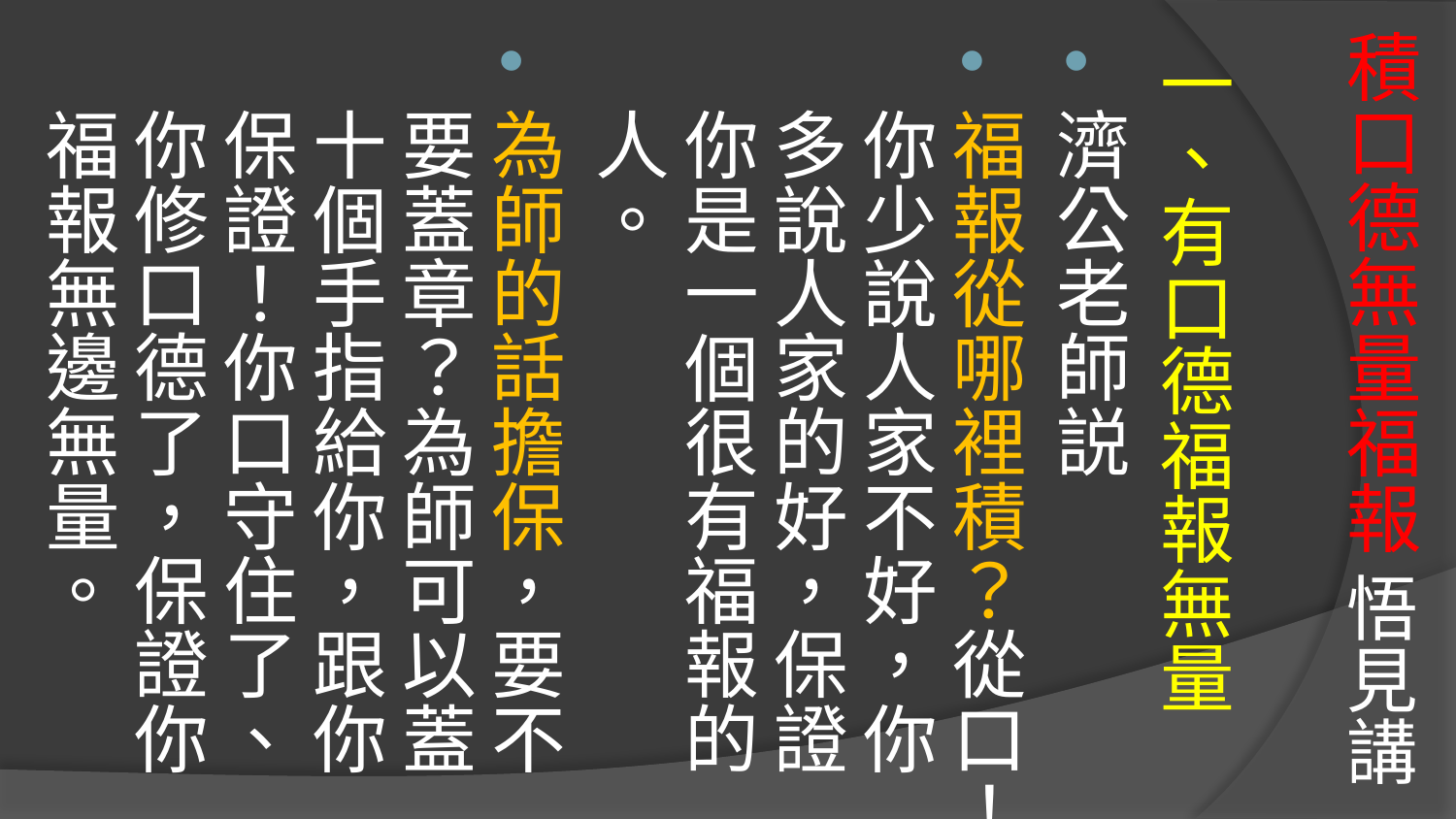

# 積口德無量福報 悟見講
一、有口德福報無量
濟公老師説
福報從哪裡積？從口！你少說人家不好，你多說人家的好，保證你是一個很有福報的人。
為師的話擔保，要不要蓋章？為師可以蓋十個手指給你，跟你保證！你口守住了、你修口德了，保證你福報無邊無量。